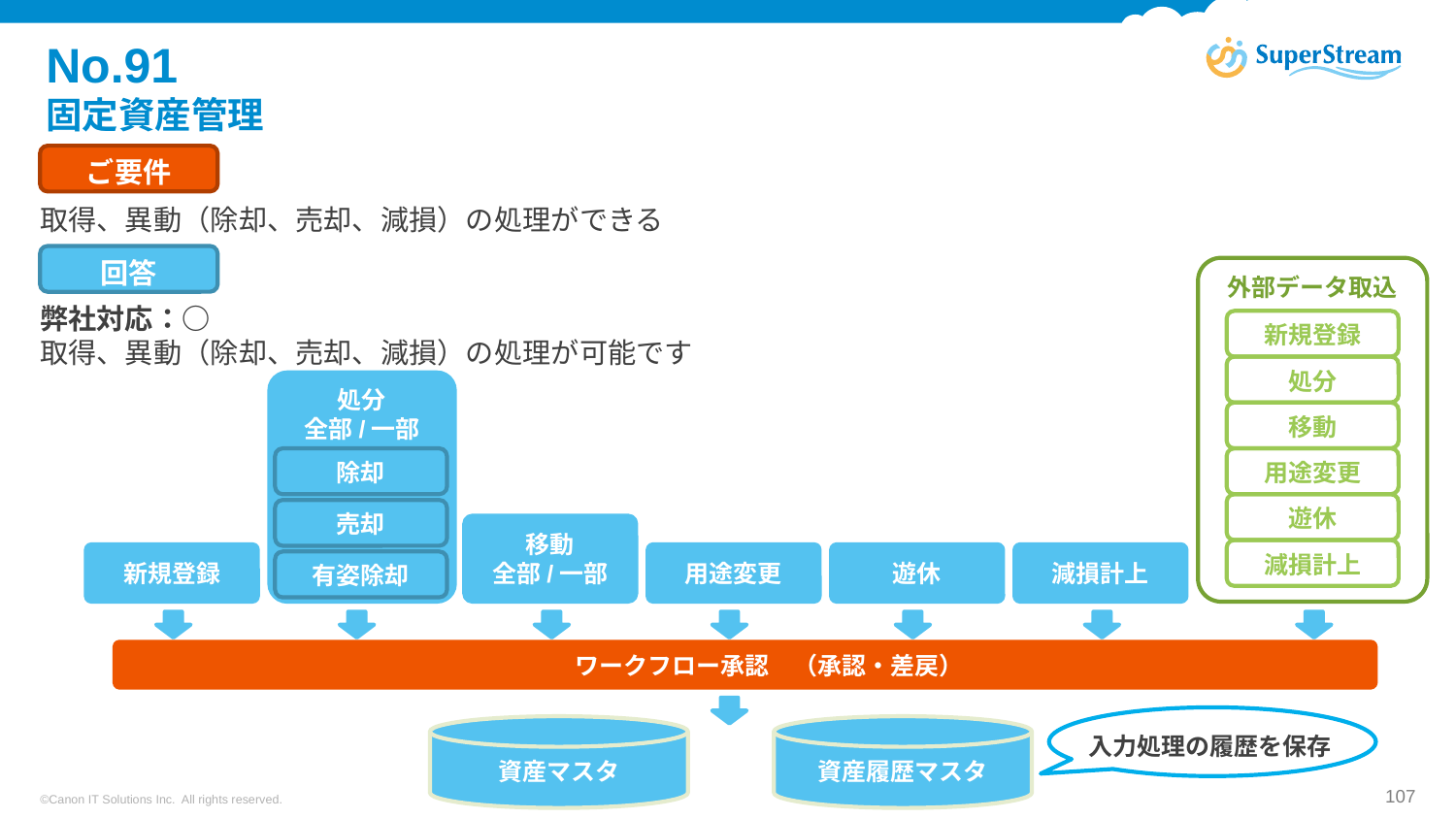

# No.91 固定資産管理
ご要件
取得、異動（除却、売却、減損）の処理ができる
回答
外部データ取込
新規登録
処分
移動
用途変更
遊休
減損計上
弊社対応：○
取得、異動（除却、売却、減損）の処理が可能です
処分
全部/一部
除却
売却
有姿除却
移動
全部/一部
新規登録
用途変更
遊休
減損計上

　　ワークフロー承認　（承認・差戻）

資産マスタ

資産履歴マスタ
入力処理の履歴を保存
©Canon IT Solutions Inc.  All rights reserved.
107